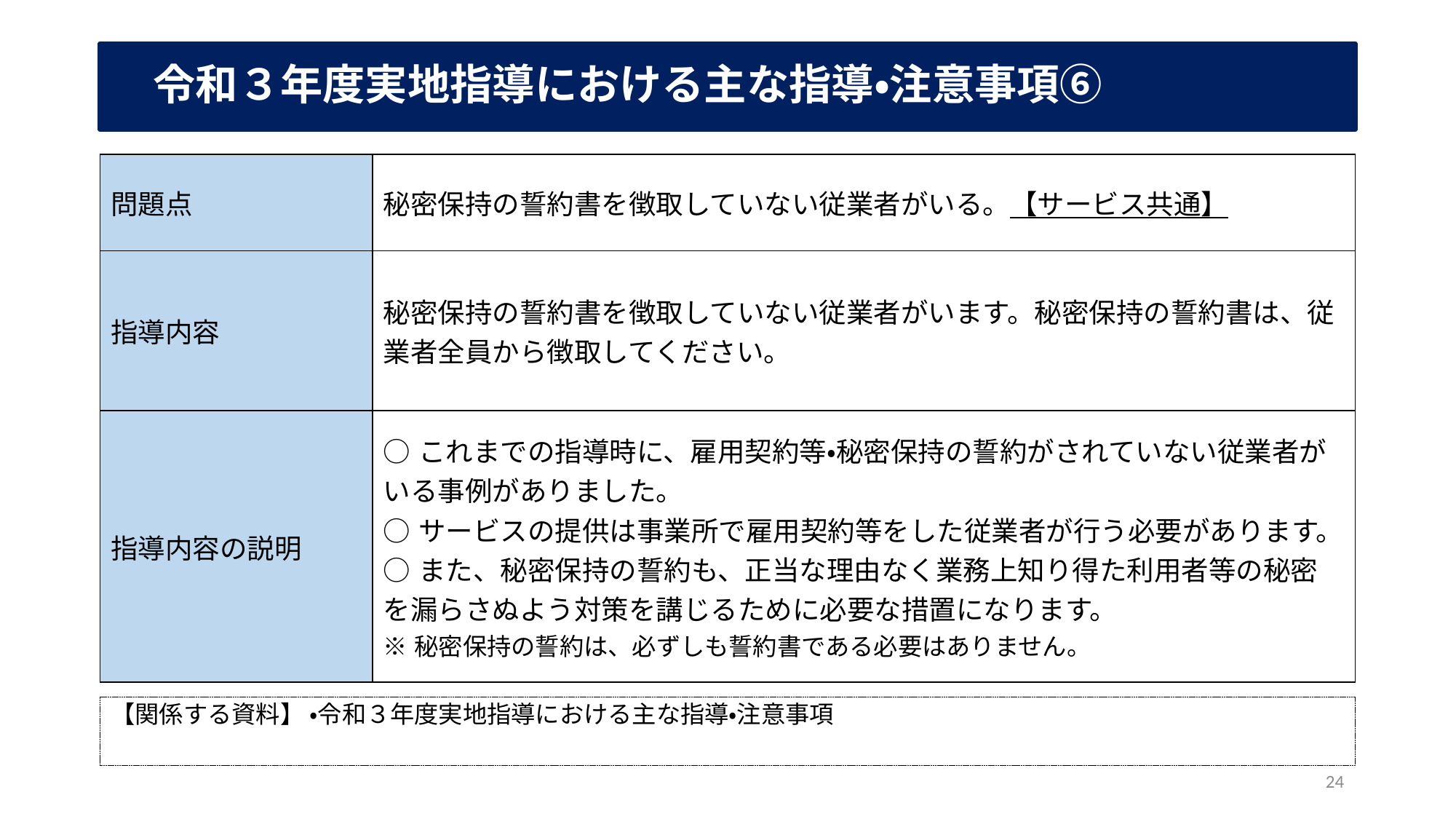

# 令和３年度実地指導における主な指導・注意事項⑥
| 問題点 | 秘密保持の誓約書を徴取していない従業者がいる。【サービス共通】 |
| --- | --- |
| 指導内容 | 秘密保持の誓約書を徴取していない従業者がいます。秘密保持の誓約書は、従業者全員から徴取してください。 |
| 指導内容の説明 | ○これまでの指導時に、雇用契約等・秘密保持の誓約がされていない従業者がいる事例がありました。 ○サービスの提供は事業所で雇用契約等をした従業者が行う必要があります。 ○また、秘密保持の誓約も、正当な理由なく業務上知り得た利用者等の秘密を漏らさぬよう対策を講じるために必要な措置になります。 ※秘密保持の誓約は、必ずしも誓約書である必要はありません。 |
【関係する資料】 ・令和３年度実地指導における主な指導・注意事項
24